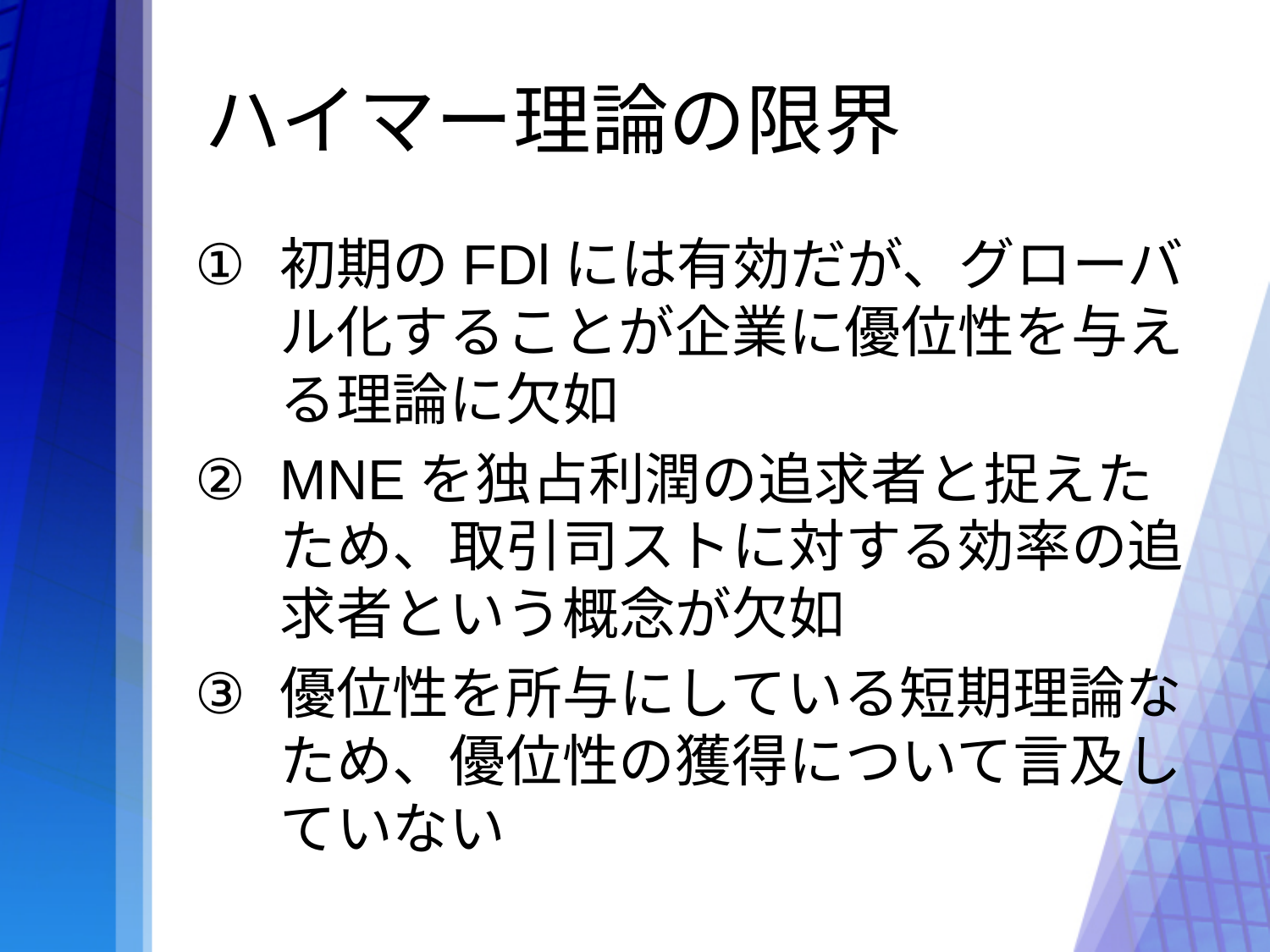

# ハイマー理論の限界
初期のFDlには有効だが、グローバル化することが企業に優位性を与える理論に欠如
MNEを独占利潤の追求者と捉えたため、取引司ストに対する効率の追求者という概念が欠如
優位性を所与にしている短期理論なため、優位性の獲得について言及していない